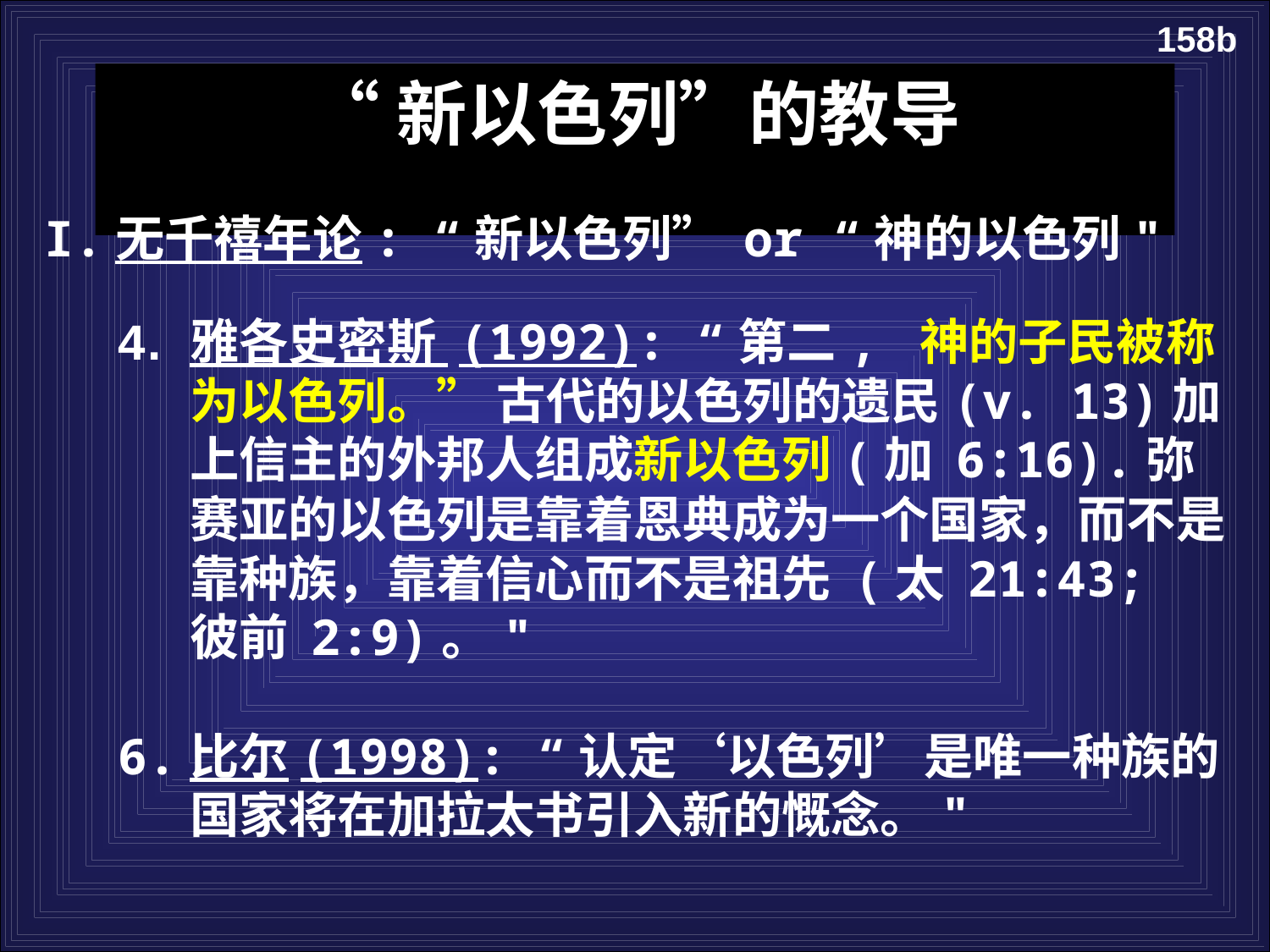

158b
“新以色列”的教导
I.无千禧年论: “新以色列” or “神的以色列"
雅各史密斯 (1992): “第二, 神的子民被称为以色列。” 古代的以色列的遗民(v. 13)加上信主的外邦人组成新以色列(加 6:16).弥赛亚的以色列是靠着恩典成为一个国家，而不是靠种族，靠着信心而不是祖先 (太 21:43; 彼前 2:9)。"

6.	比尔(1998): “认定‘以色列’是唯一种族的国家将在加拉太书引入新的慨念。"